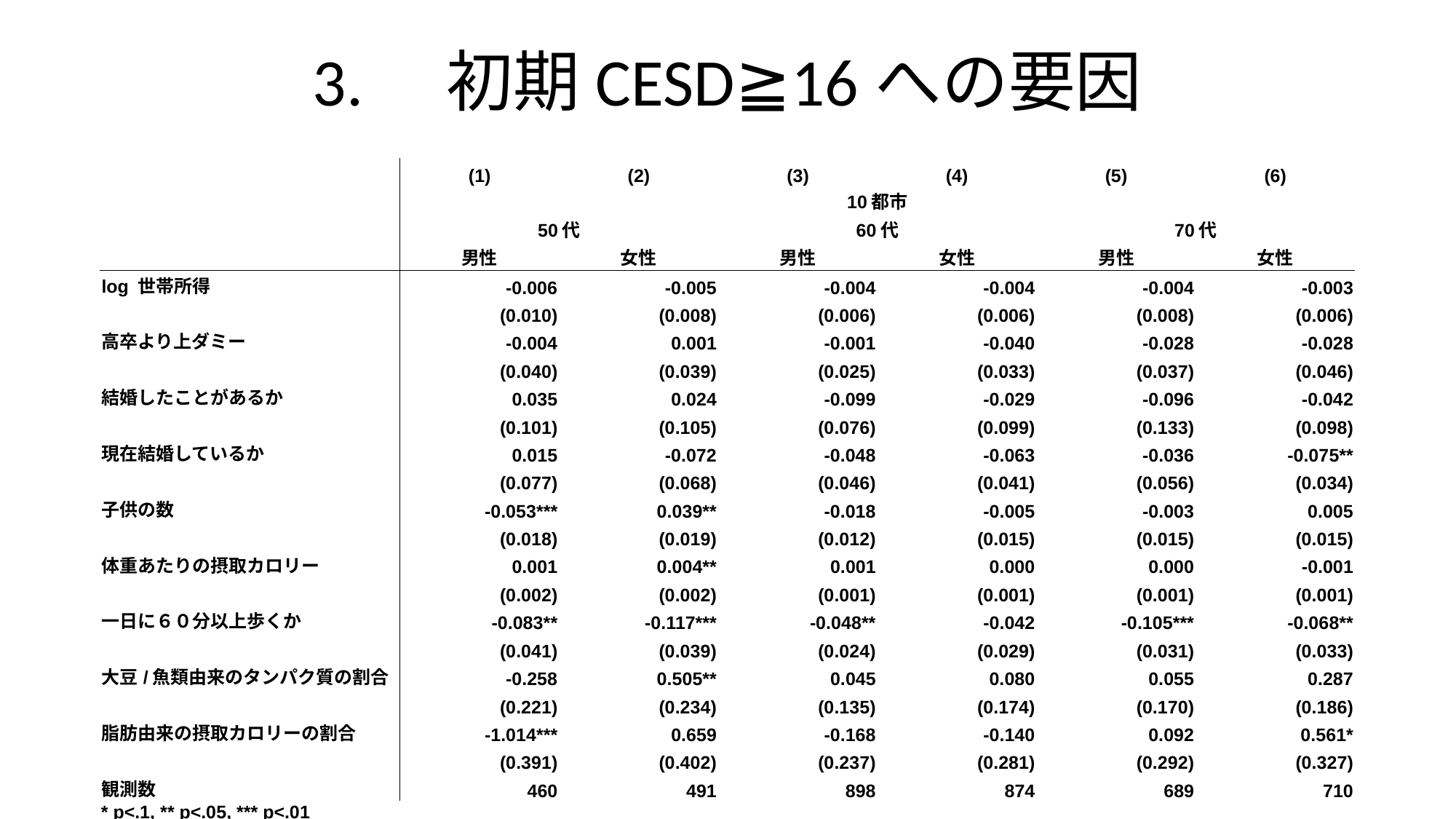

# 3.　初期CESD≧16への要因
|  | (1) | (2) | (3) | (4) | (5) | (6) |
| --- | --- | --- | --- | --- | --- | --- |
|  | 10都市 |  |  |  |  |  |
|  | 50代 |  | 60代 |  | 70代 |  |
|  | 男性 | 女性 | 男性 | 女性 | 男性 | 女性 |
| log 世帯所得 | -0.006 | -0.005 | -0.004 | -0.004 | -0.004 | -0.003 |
|  | (0.010) | (0.008) | (0.006) | (0.006) | (0.008) | (0.006) |
| 高卒より上ダミー | -0.004 | 0.001 | -0.001 | -0.040 | -0.028 | -0.028 |
|  | (0.040) | (0.039) | (0.025) | (0.033) | (0.037) | (0.046) |
| 結婚したことがあるか | 0.035 | 0.024 | -0.099 | -0.029 | -0.096 | -0.042 |
|  | (0.101) | (0.105) | (0.076) | (0.099) | (0.133) | (0.098) |
| 現在結婚しているか | 0.015 | -0.072 | -0.048 | -0.063 | -0.036 | -0.075\*\* |
|  | (0.077) | (0.068) | (0.046) | (0.041) | (0.056) | (0.034) |
| 子供の数 | -0.053\*\*\* | 0.039\*\* | -0.018 | -0.005 | -0.003 | 0.005 |
|  | (0.018) | (0.019) | (0.012) | (0.015) | (0.015) | (0.015) |
| 体重あたりの摂取カロリー | 0.001 | 0.004\*\* | 0.001 | 0.000 | 0.000 | -0.001 |
|  | (0.002) | (0.002) | (0.001) | (0.001) | (0.001) | (0.001) |
| 一日に６０分以上歩くか | -0.083\*\* | -0.117\*\*\* | -0.048\*\* | -0.042 | -0.105\*\*\* | -0.068\*\* |
|  | (0.041) | (0.039) | (0.024) | (0.029) | (0.031) | (0.033) |
| 大豆/魚類由来のタンパク質の割合 | -0.258 | 0.505\*\* | 0.045 | 0.080 | 0.055 | 0.287 |
|  | (0.221) | (0.234) | (0.135) | (0.174) | (0.170) | (0.186) |
| 脂肪由来の摂取カロリーの割合 | -1.014\*\*\* | 0.659 | -0.168 | -0.140 | 0.092 | 0.561\* |
|  | (0.391) | (0.402) | (0.237) | (0.281) | (0.292) | (0.327) |
| 観測数 | 460 | 491 | 898 | 874 | 689 | 710 |
| \* p<.1, \*\* p<.05, \*\*\* p<.01 |  |  |  |  |  |  |